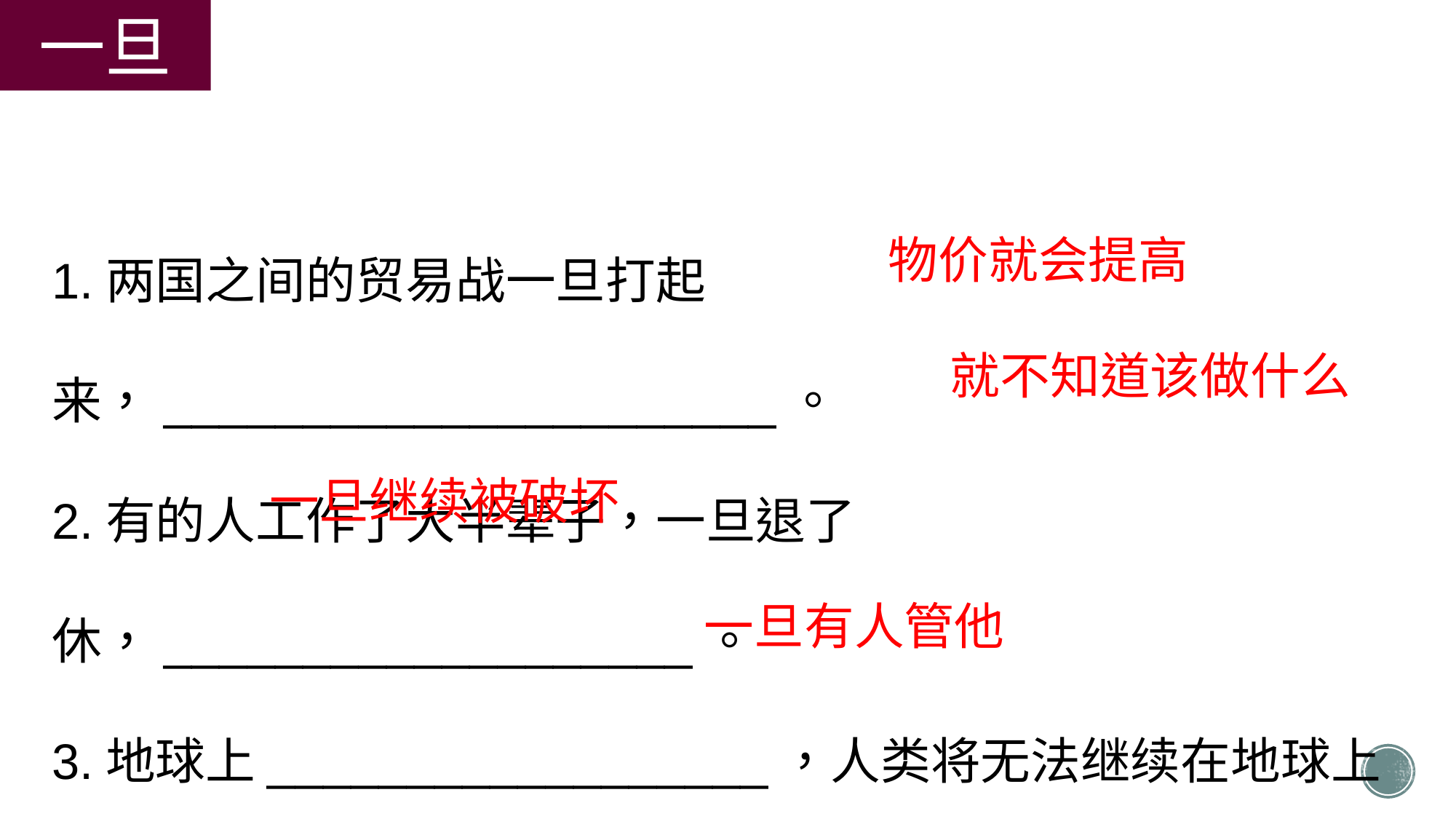

一旦
1.两国之间的贸易战一旦打起来，______________________。
2.有的人工作了大半辈子，一旦退了休，___________________。
3.地球上__________________，人类将无法继续在地球上生存。
4.他过惯了轻松自在的生活，______________，就觉得受不了了。
物价就会提高
就不知道该做什么
一旦继续被破坏
一旦有人管他